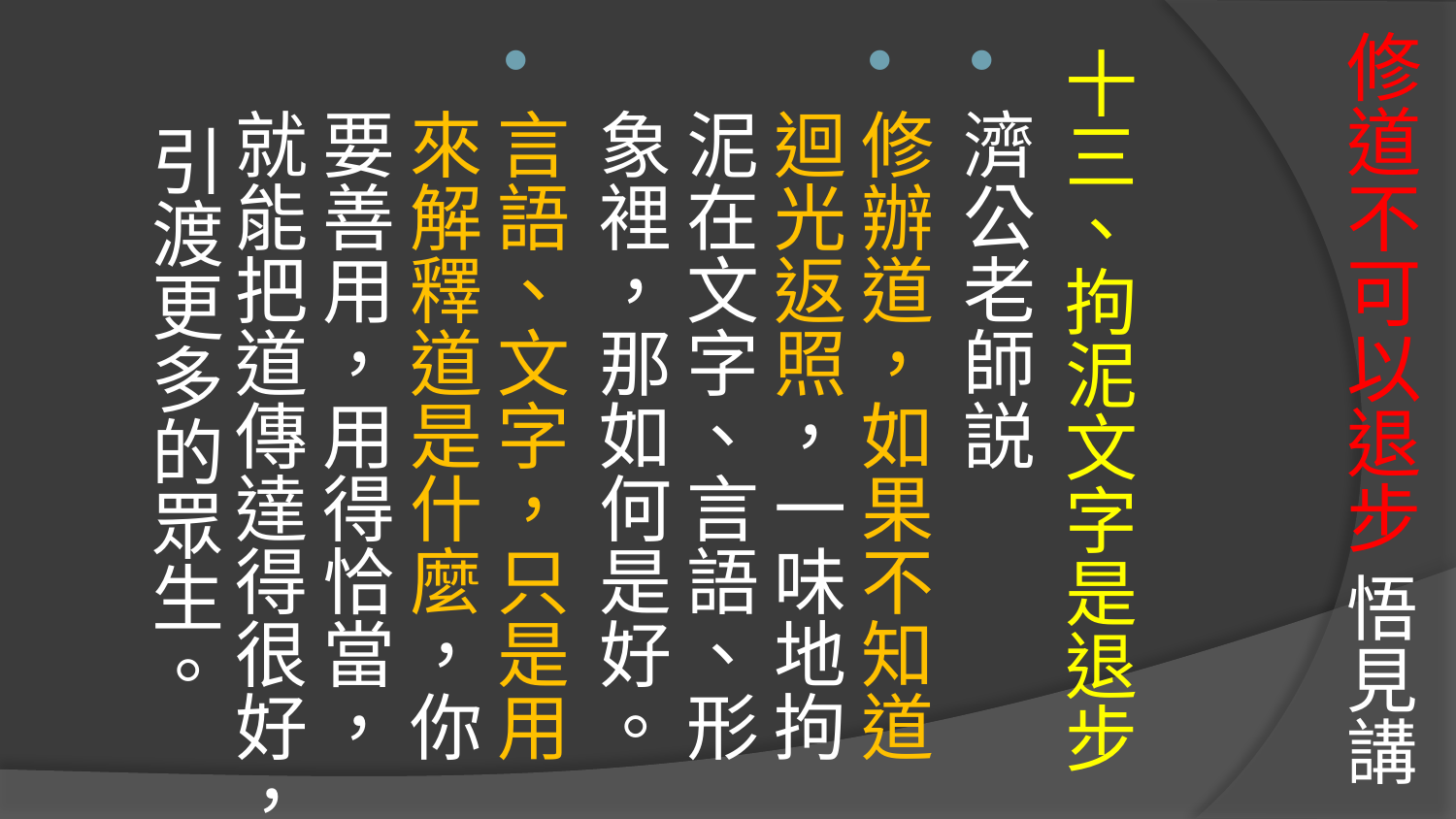

# 修道不可以退步 悟見講
十三、拘泥文字是退步
濟公老師説
修辦道，如果不知道迴光返照，一味地拘泥在文字、言語、形象裡，那如何是好。
言語、文字，只是用來解釋道是什麼，你要善用，用得恰當， 就能把道傳達得很好， 引渡更多的眾生。